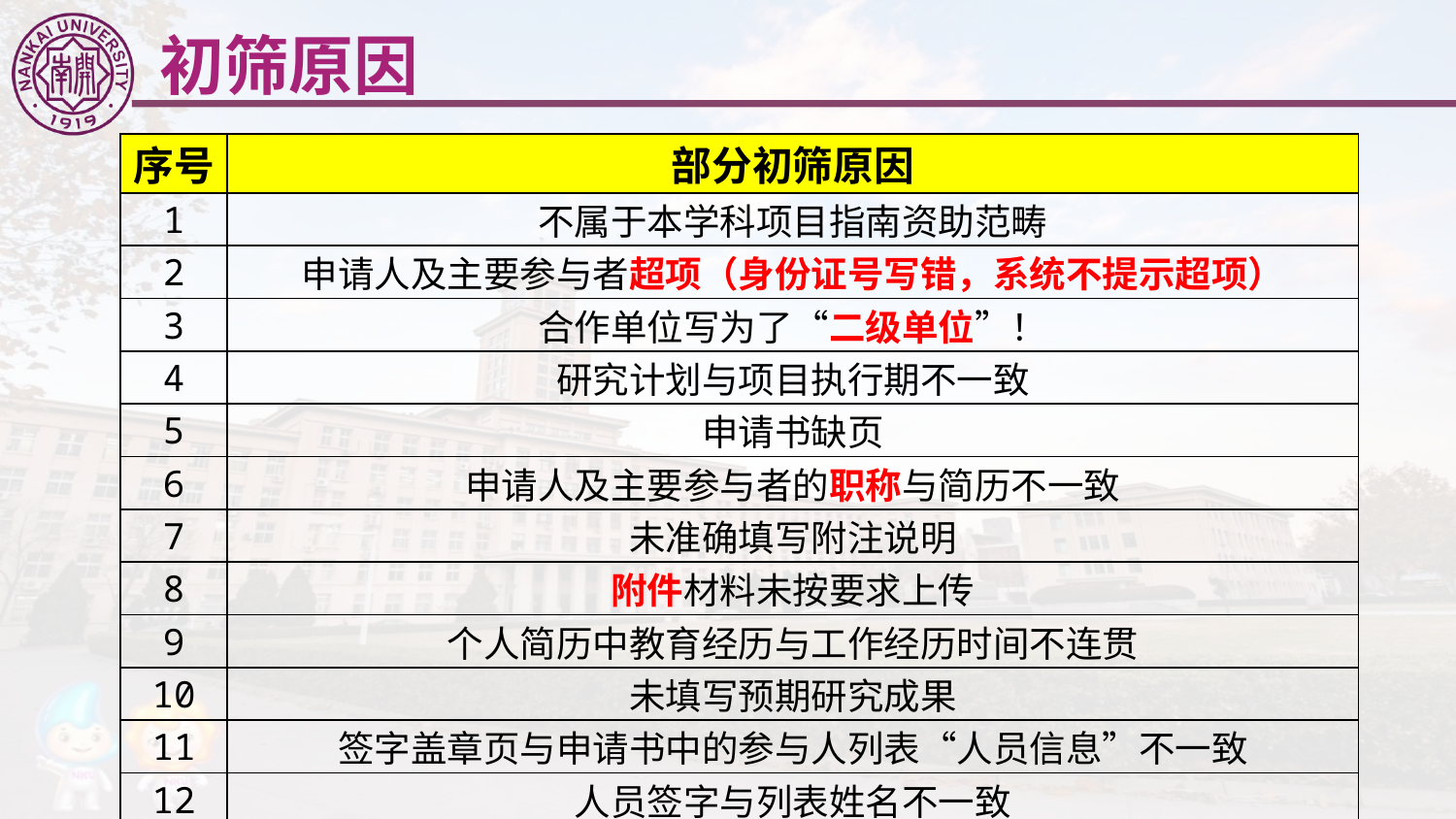

初筛原因
| 序号 | 部分初筛原因 |
| --- | --- |
| 1 | 不属于本学科项目指南资助范畴 |
| 2 | 申请人及主要参与者超项（身份证号写错，系统不提示超项） |
| 3 | 合作单位写为了“二级单位”！ |
| 4 | 研究计划与项目执行期不一致 |
| 5 | 申请书缺页 |
| 6 | 申请人及主要参与者的职称与简历不一致 |
| 7 | 未准确填写附注说明 |
| 8 | 附件材料未按要求上传 |
| 9 | 个人简历中教育经历与工作经历时间不连贯 |
| 10 | 未填写预期研究成果 |
| 11 | 签字盖章页与申请书中的参与人列表“人员信息”不一致 |
| 12 | 人员签字与列表姓名不一致 |
| 13 | 合作单位公章字样与合作单位信息栏填写不一致 |
| 14 | 未准确选择申请代码（如生命科学部要求选到最后一位） |